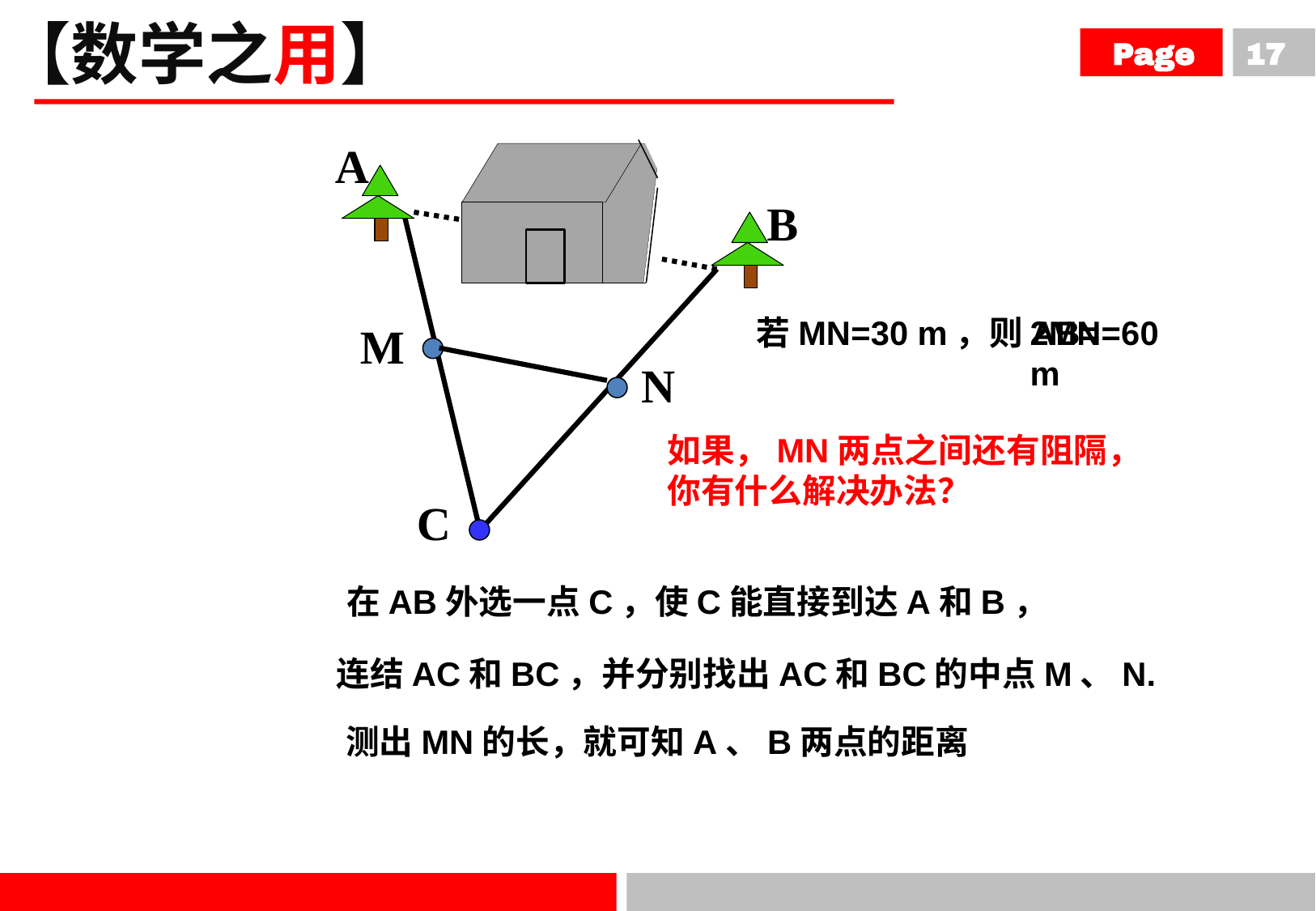

【数学之用】
  Page
17

A

B

若MN=30 m，则AB=
2MN=60 m
M

N

如果，MN两点之间还有阻隔，你有什么解决办法？
C

在AB外选一点C，使C能直接到达A和B，
连结AC和BC，并分别找出AC和BC的中点M、N.
测出MN的长，就可知A、B两点的距离